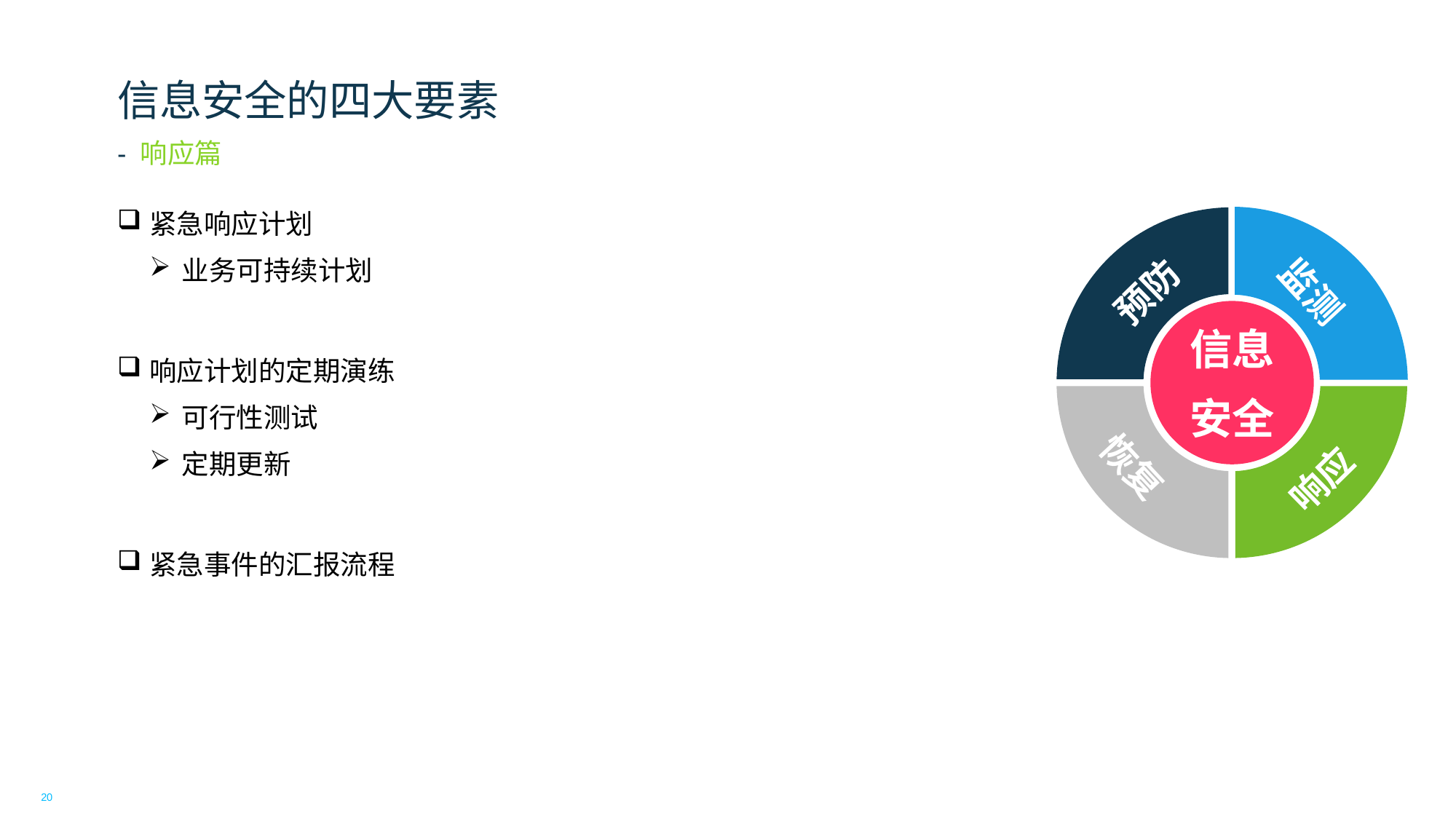

信息安全的四大要素
- 响应篇

紧急响应计划
业务可持续计划

响应计划的定期演练
可行性测试
定期更新

紧急事件的汇报流程

预防
监测
信息
安全
响应
恢复
20
01/07/2019